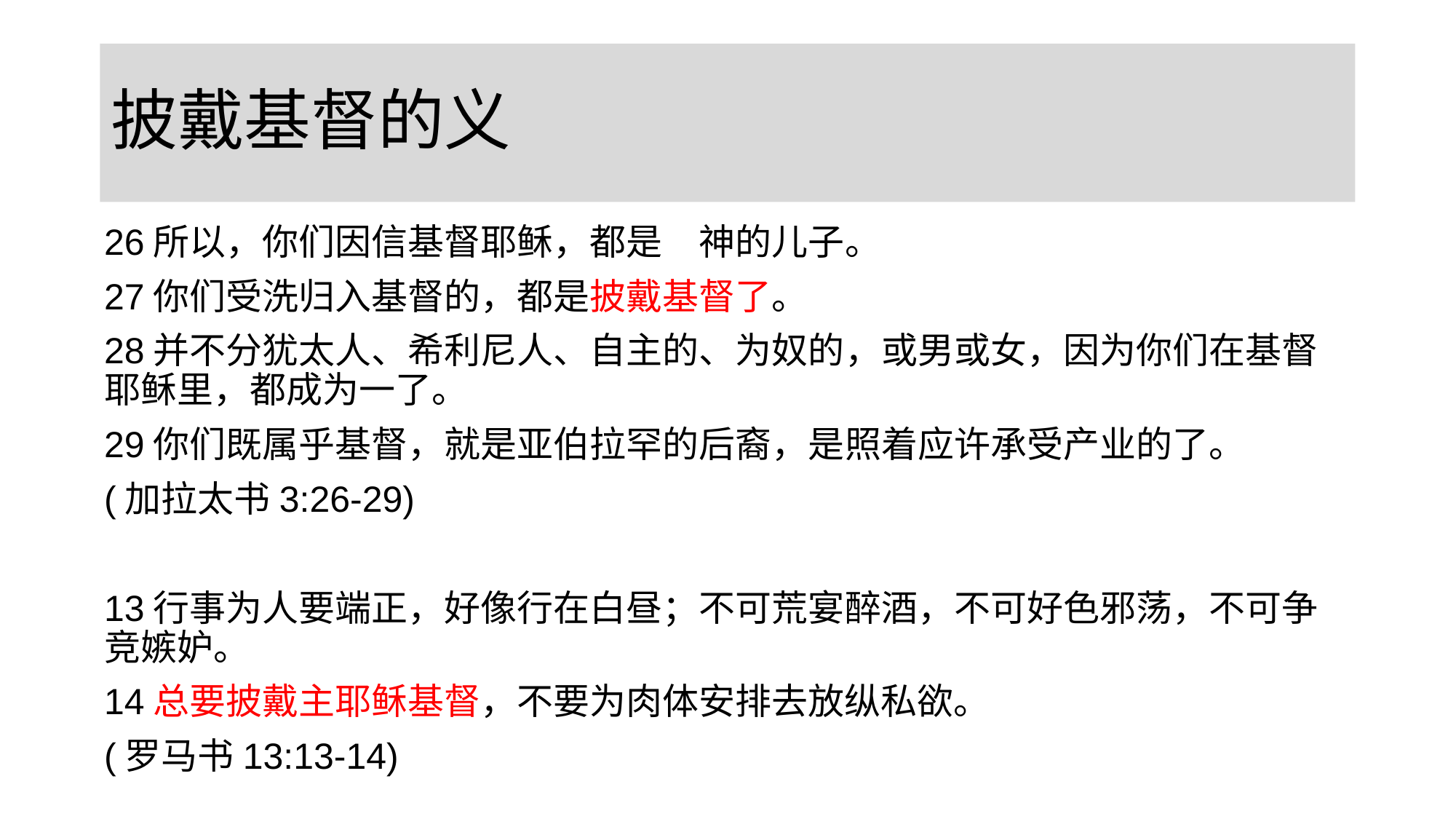

# 披戴基督的义
26所以，你们因信基督耶稣，都是　神的儿子。
27你们受洗归入基督的，都是披戴基督了。
28并不分犹太人、希利尼人、自主的、为奴的，或男或女，因为你们在基督耶稣里，都成为一了。
29你们既属乎基督，就是亚伯拉罕的后裔，是照着应许承受产业的了。
(加拉太书3:26-29)

13行事为人要端正，好像行在白昼；不可荒宴醉酒，不可好色邪荡，不可争竞嫉妒。
14总要披戴主耶稣基督，不要为肉体安排去放纵私欲。
(罗马书13:13-14)